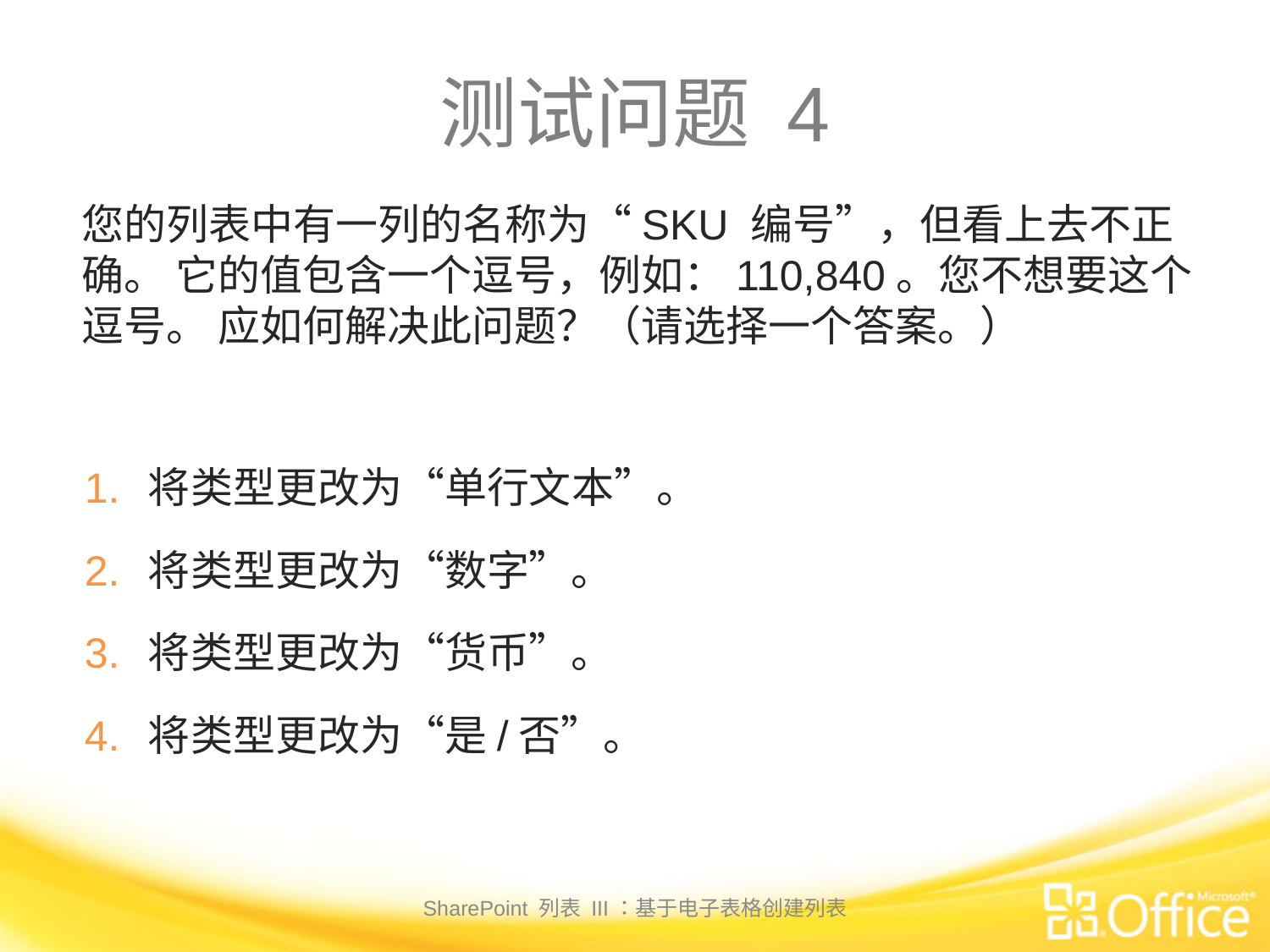

# 测试问题 4
您的列表中有一列的名称为“SKU 编号”，但看上去不正确。 它的值包含一个逗号，例如：110,840。您不想要这个逗号。 应如何解决此问题？（请选择一个答案。）
将类型更改为“单行文本”。
将类型更改为“数字”。
将类型更改为“货币”。
将类型更改为“是/否”。
SharePoint 列表 III：基于电子表格创建列表